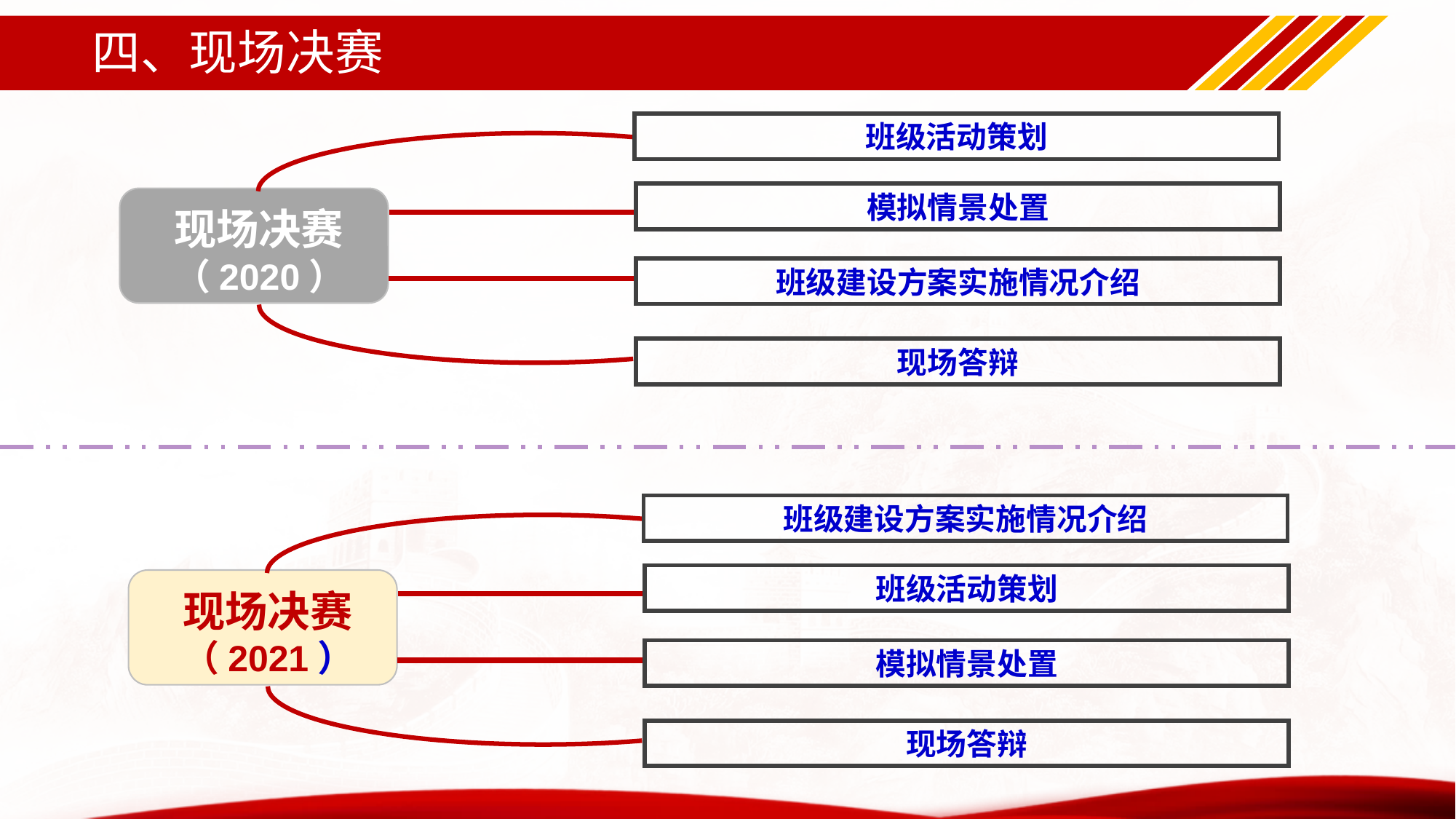

# 四、现场决赛
班级活动策划

模拟情景处置

现场决赛（2020）

班级建设方案实施情况介绍
现场答辩
班级建设方案实施情况介绍

班级活动策划

现场决赛（2021）

模拟情景处置
现场答辩